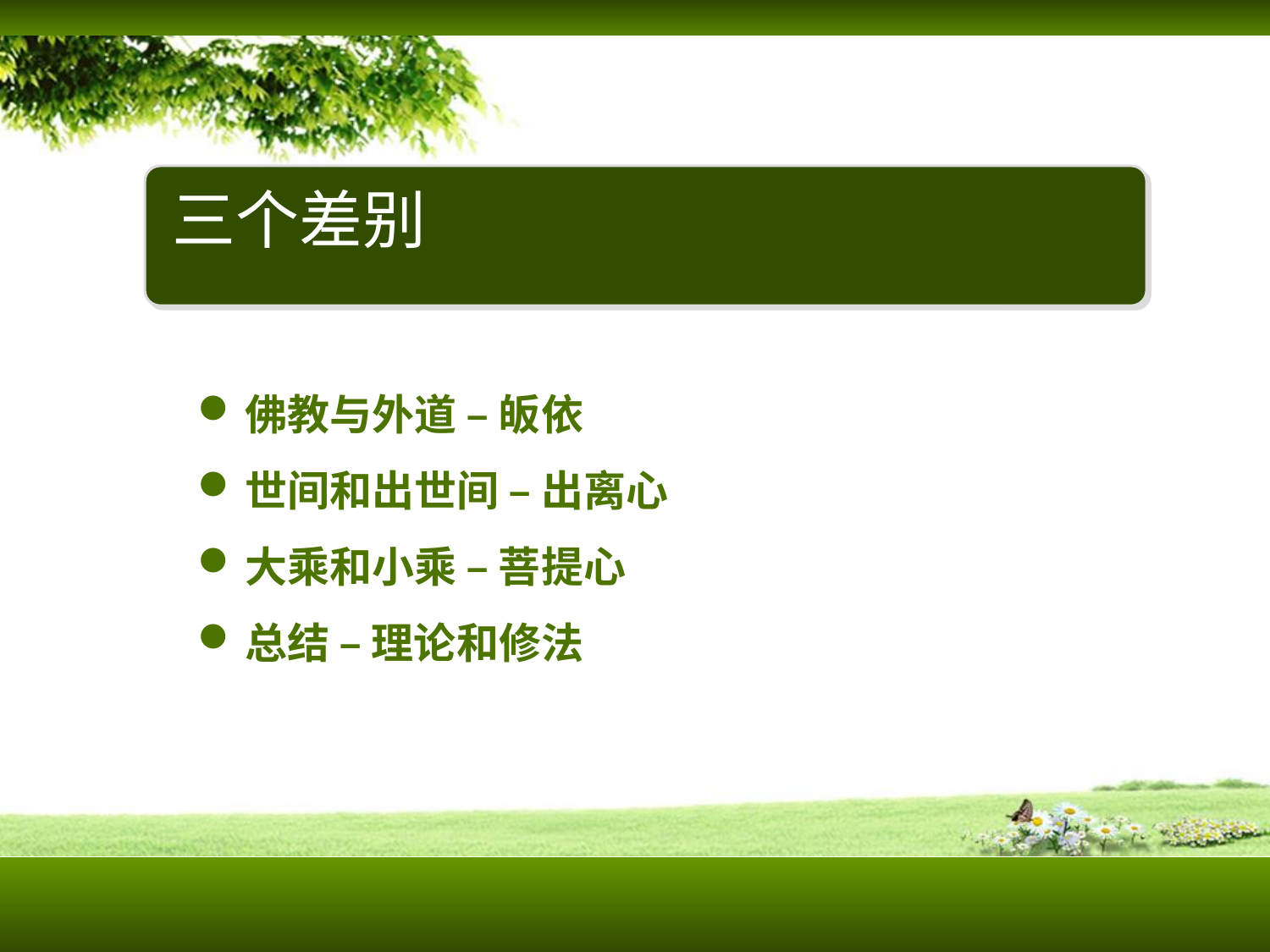

三个差别
佛教与外道 – 皈依
世间和出世间 – 出离心
大乘和小乘 – 菩提心
总结 – 理论和修法